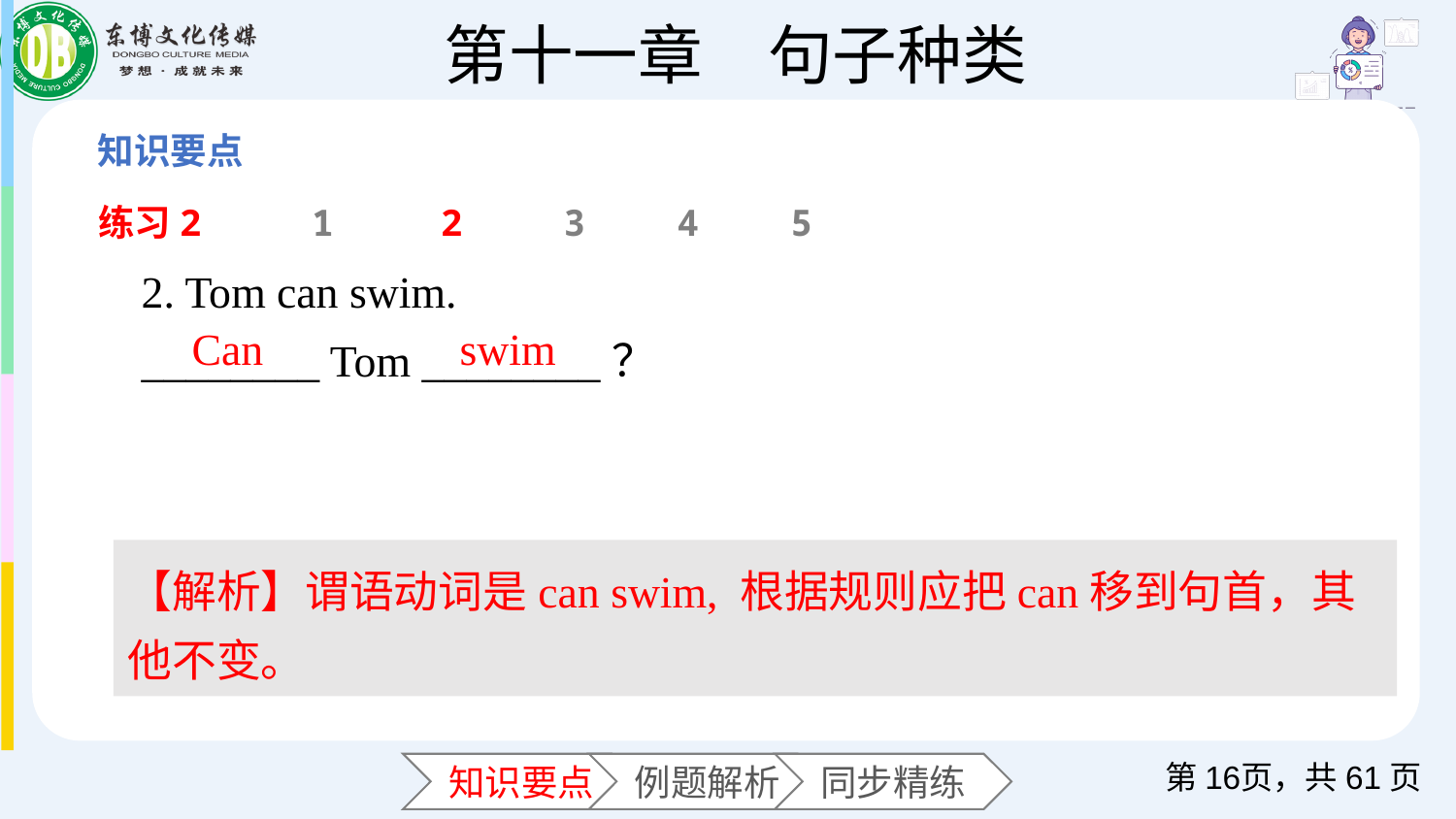

练习2
1
2
3
4
5
2. Tom can swim.
________ Tom ________？
Can
swim
【解析】谓语动词是can swim, 根据规则应把can移到句首，其他不变。